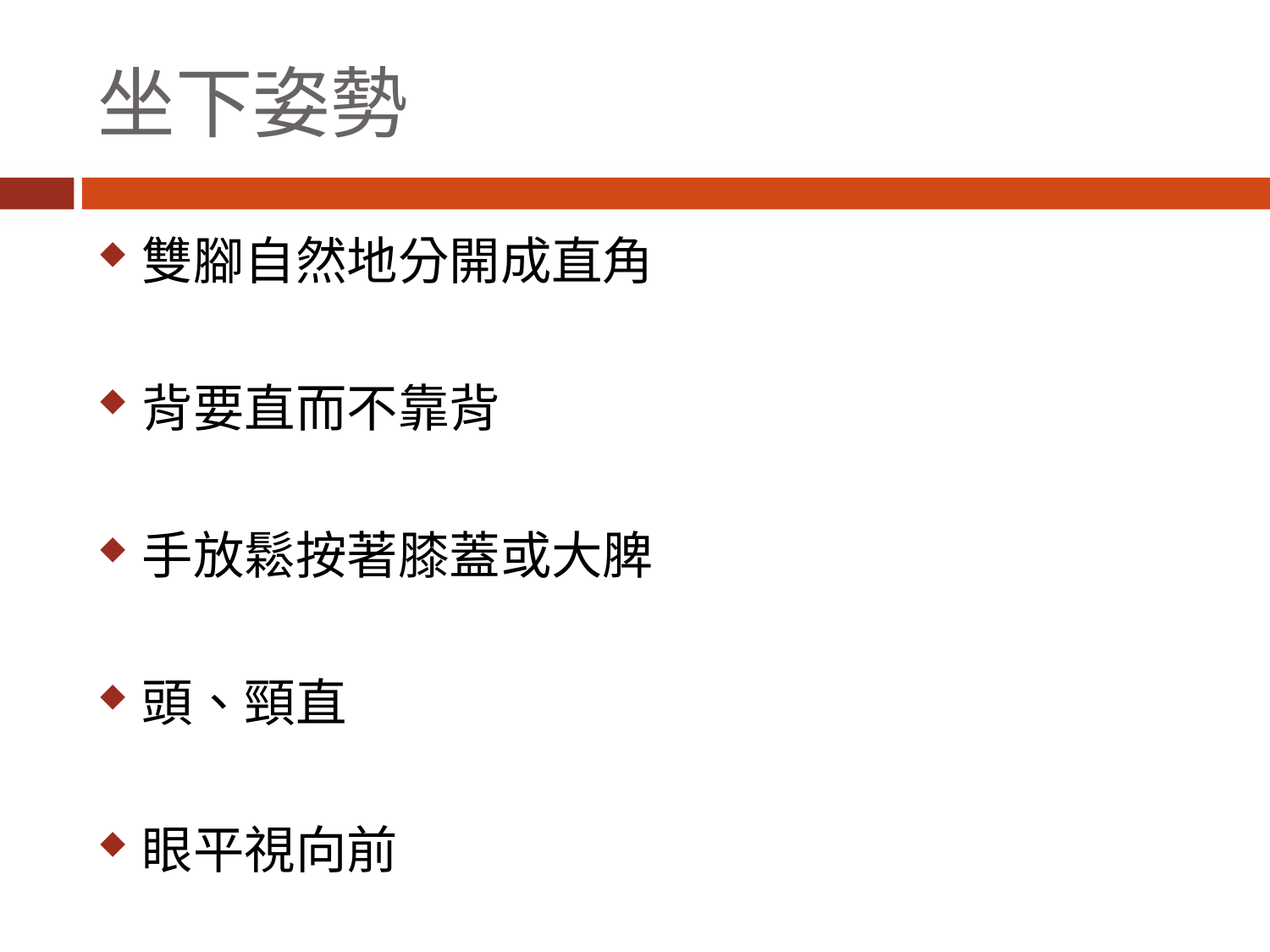

# 坐下姿勢
雙腳自然地分開成直角

背要直而不靠背

手放鬆按著膝蓋或大脾

頭、頸直

眼平視向前